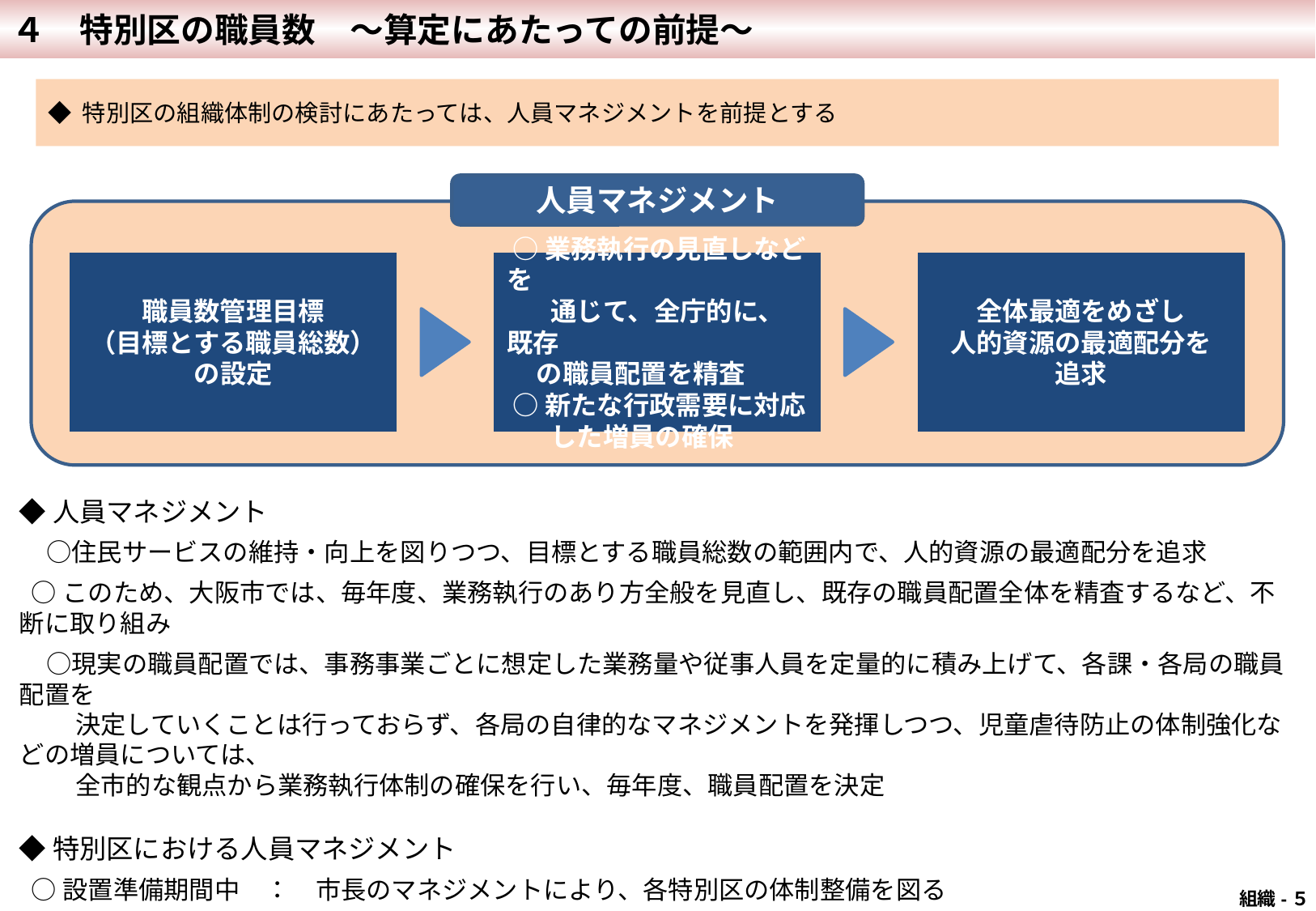

４　特別区の職員数　～算定にあたっての前提～
◆ 特別区の組織体制の検討にあたっては、人員マネジメントを前提とする
人員マネジメント

職員数管理目標
（目標とする職員総数）の設定
 ○業務執行の見直しなどを
 　 通じて、全庁的に、既存
    の職員配置を精査
 ○新たな行政需要に対応
 　 した増員の確保
全体最適をめざし
人的資源の最適配分を
追求

◆人員マネジメント

　○住民サービスの維持・向上を図りつつ、目標とする職員総数の範囲内で、人的資源の最適配分を追求

  ○このため、大阪市では、毎年度、業務執行のあり方全般を見直し、既存の職員配置全体を精査するなど、不断に取り組み

　○現実の職員配置では、事務事業ごとに想定した業務量や従事人員を定量的に積み上げて、各課・各局の職員配置を
　　 決定していくことは行っておらず、各局の自律的なマネジメントを発揮しつつ、児童虐待防止の体制強化などの増員については、
　　 全市的な観点から業務執行体制の確保を行い、毎年度、職員配置を決定

◆特別区における人員マネジメント

  ○設置準備期間中　：　市長のマネジメントにより、各特別区の体制整備を図る

　○特別区設置後　　 ：  特別区長のマネジメントにより、各特別区の施策目標の実現をめざした体制整備を図る
 組織-５